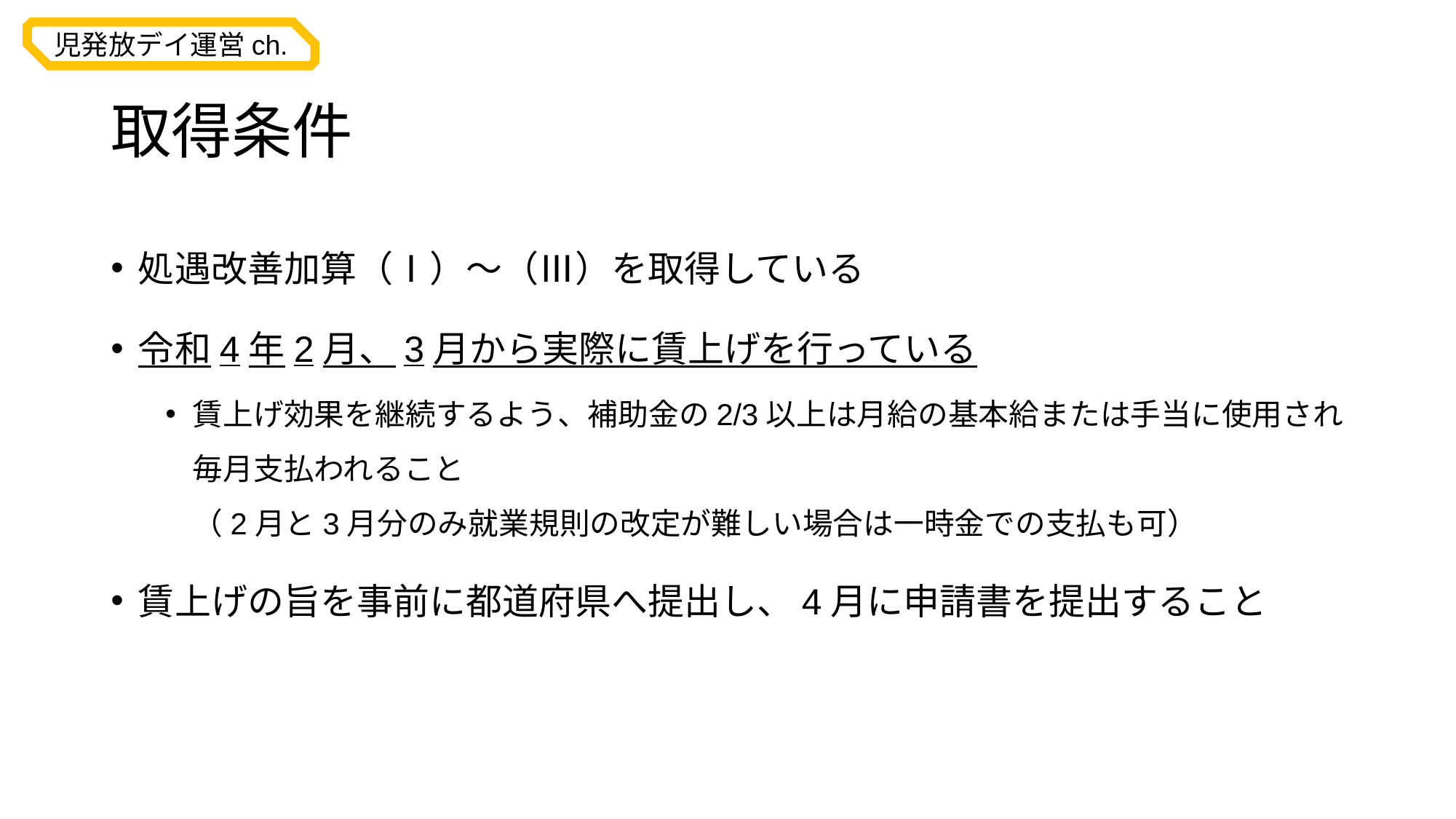

# 取得条件
処遇改善加算（Ⅰ）～（Ⅲ）を取得している
令和4年2月、3月から実際に賃上げを行っている
賃上げ効果を継続するよう、補助金の2/3以上は月給の基本給または手当に使用され毎月支払われること
（2月と3月分のみ就業規則の改定が難しい場合は一時金での支払も可）
賃上げの旨を事前に都道府県へ提出し、4月に申請書を提出すること